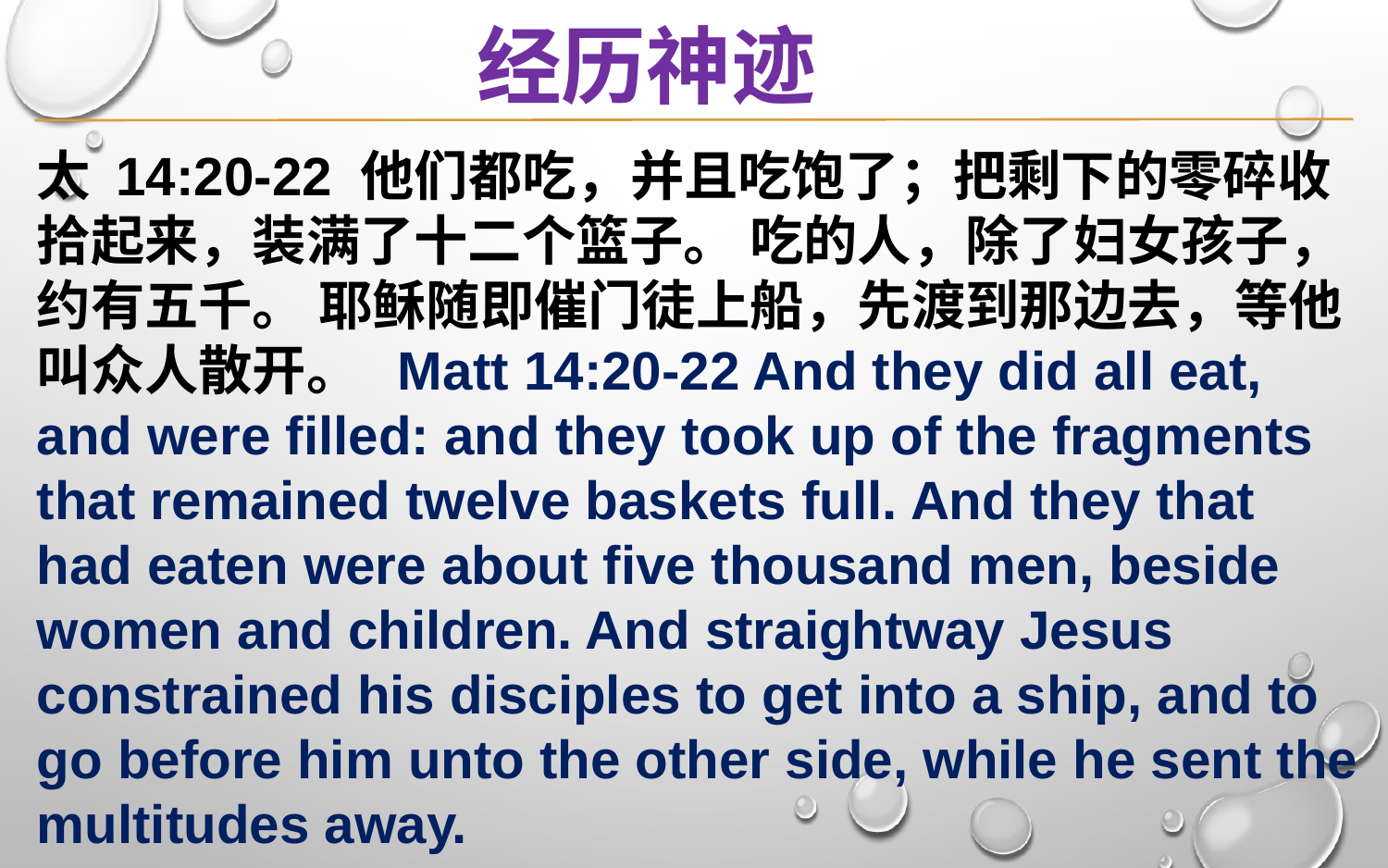

经历神迹
太 14:20-22 他们都吃，并且吃饱了；把剩下的零碎收拾起来，装满了十二个篮子。 吃的人，除了妇女孩子，约有五千。 耶稣随即催门徒上船，先渡到那边去，等他叫众人散开。  Matt 14:20-22 And they did all eat, and were filled: and they took up of the fragments that remained twelve baskets full. And they that had eaten were about five thousand men, beside women and children. And straightway Jesus constrained his disciples to get into a ship, and to go before him unto the other side, while he sent the multitudes away.